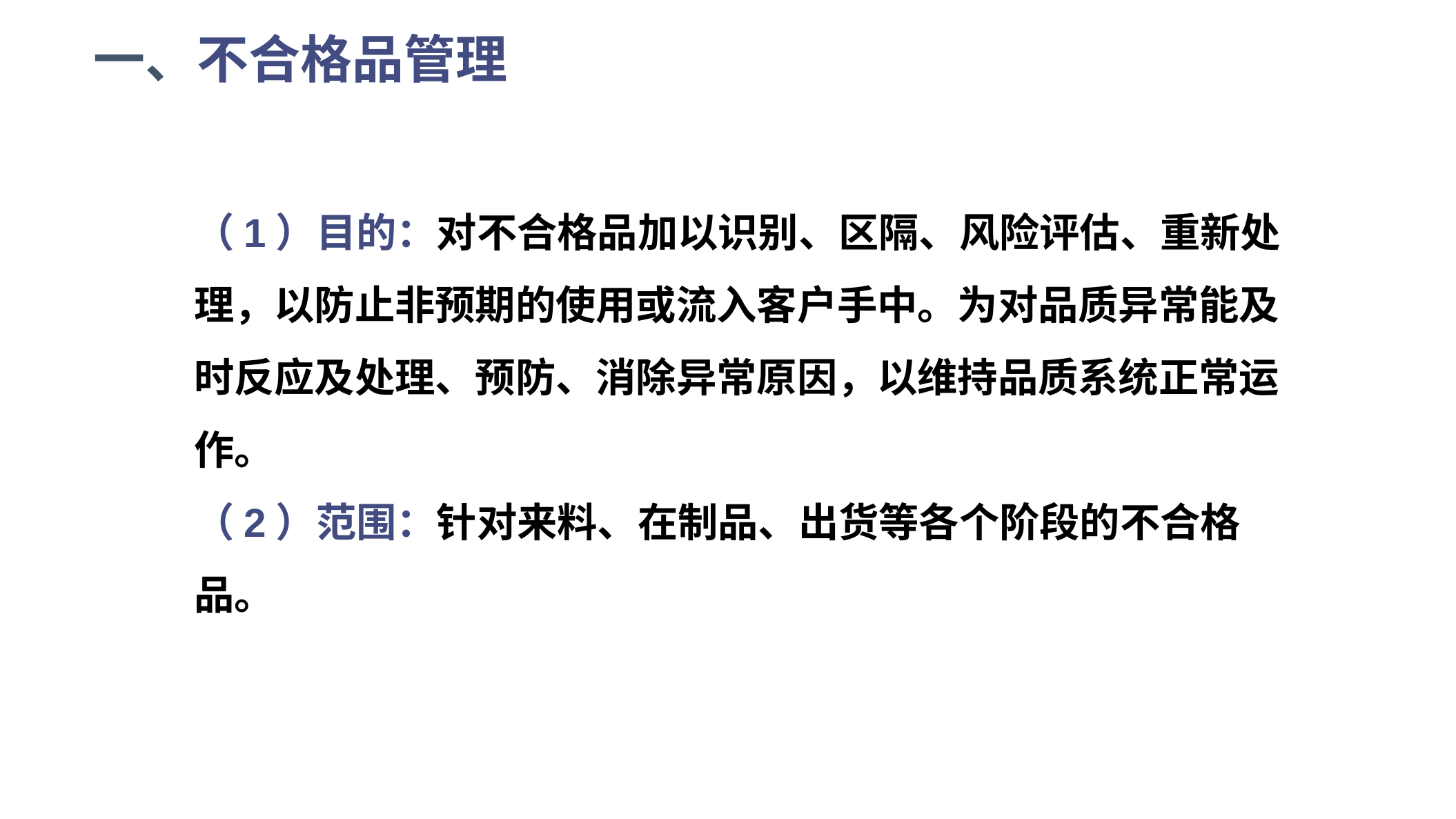

一、不合格品管理
（1）目的：对不合格品加以识别、区隔、风险评估、重新处理，以防止非预期的使用或流入客户手中。为对品质异常能及时反应及处理、预防、消除异常原因，以维持品质系统正常运作。
（2）范围：针对来料、在制品、出货等各个阶段的不合格品。